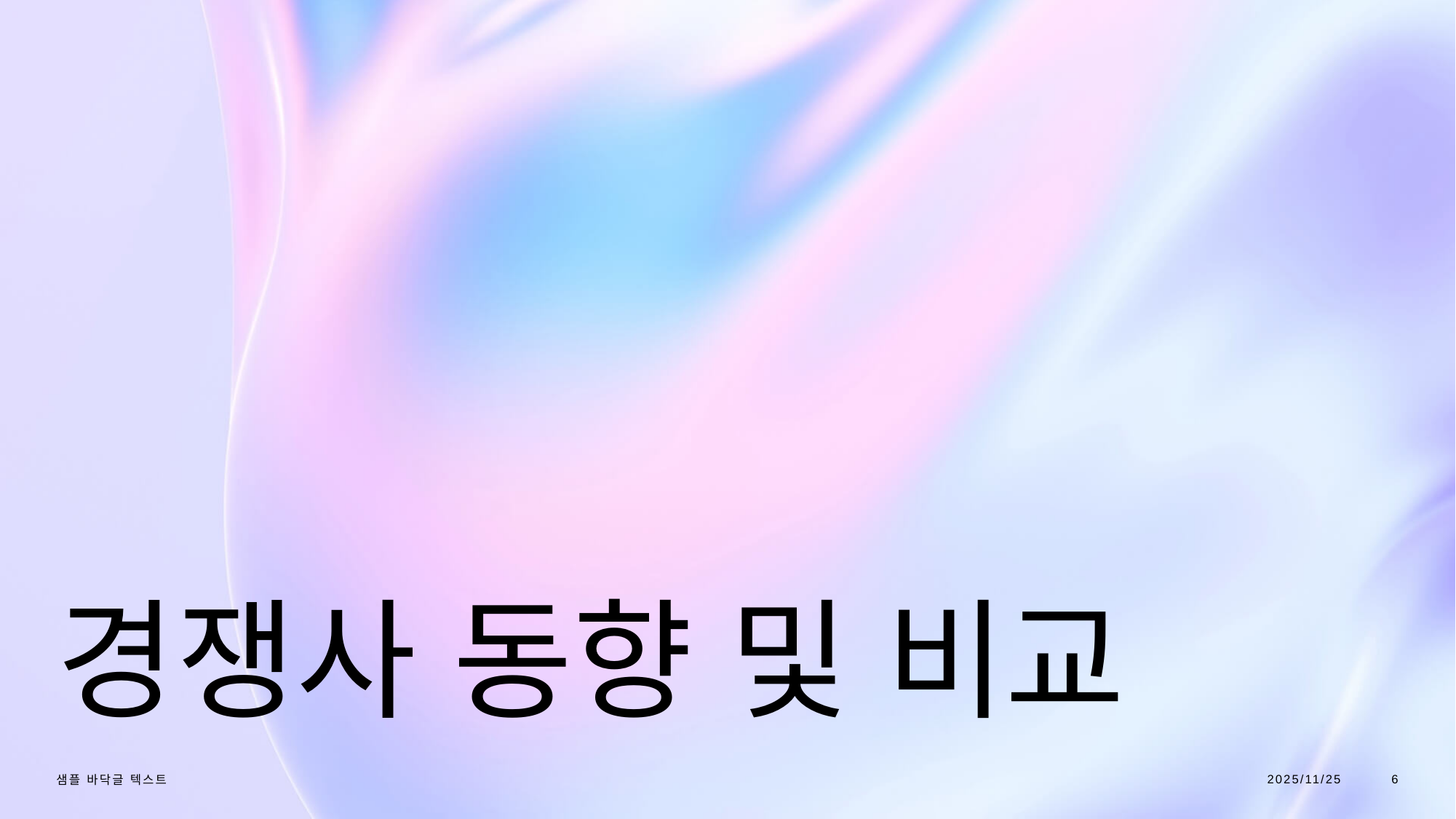

# 경쟁사 동향 및 비교
2025/11/25
6
샘플 바닥글 텍스트